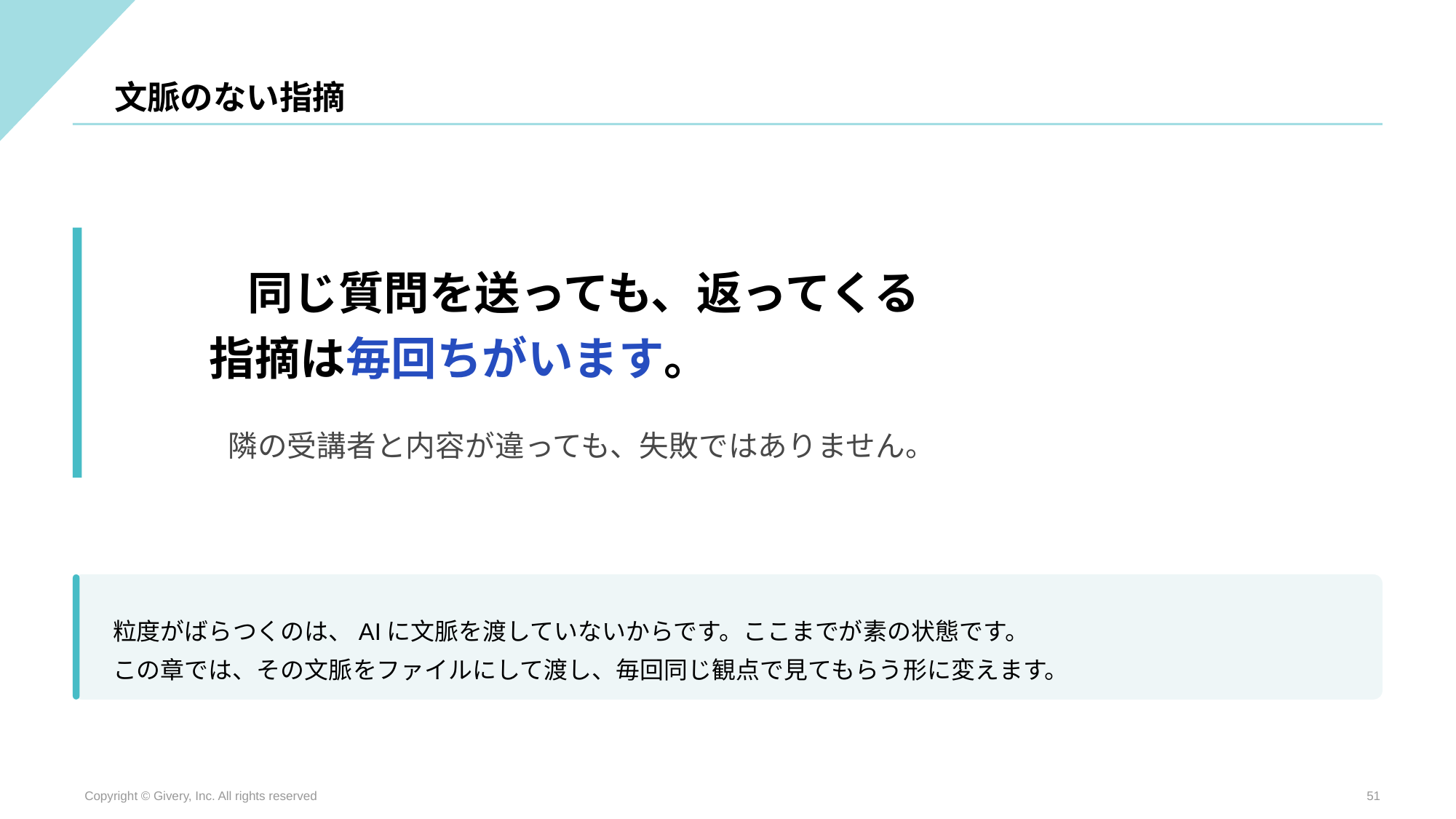

文脈のない指摘

同じ質問を送っても、返ってくる
指摘は毎回ちがいます。
隣の受講者と内容が違っても、失敗ではありません。

粒度がばらつくのは、AIに文脈を渡していないからです。ここまでが素の状態です。
この章では、その文脈をファイルにして渡し、毎回同じ観点で見てもらう形に変えます。
Copyright © Givery, Inc. All rights reserved
51